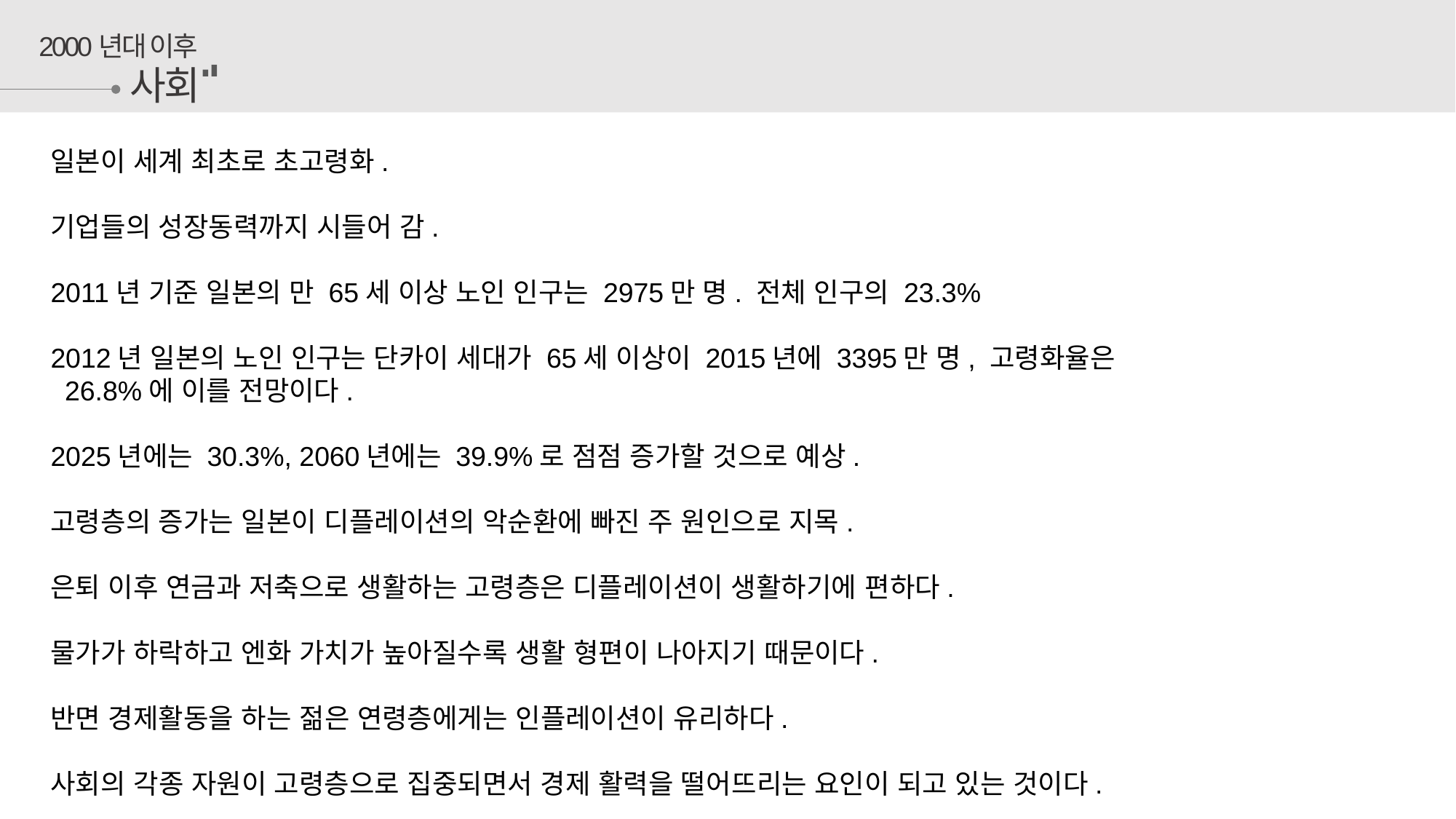

2000년대 이후

사회
일본이 세계 최초로 초고령화.

기업들의 성장동력까지 시들어 감.

2011년 기준 일본의 만 65세 이상 노인 인구는 2975만 명. 전체 인구의 23.3%

2012년 일본의 노인 인구는 단카이 세대가 65세 이상이 2015년에 3395만 명, 고령화율은              26.8%에 이를 전망이다.

2025년에는 30.3%, 2060년에는 39.9%로 점점 증가할 것으로 예상.

고령층의 증가는 일본이 디플레이션의 악순환에 빠진 주 원인으로 지목.

은퇴 이후 연금과 저축으로 생활하는 고령층은 디플레이션이 생활하기에 편하다.

물가가 하락하고 엔화 가치가 높아질수록 생활 형편이 나아지기 때문이다.

반면 경제활동을 하는 젊은 연령층에게는 인플레이션이 유리하다.

사회의 각종 자원이 고령층으로 집중되면서 경제 활력을 떨어뜨리는 요인이 되고 있는 것이다.